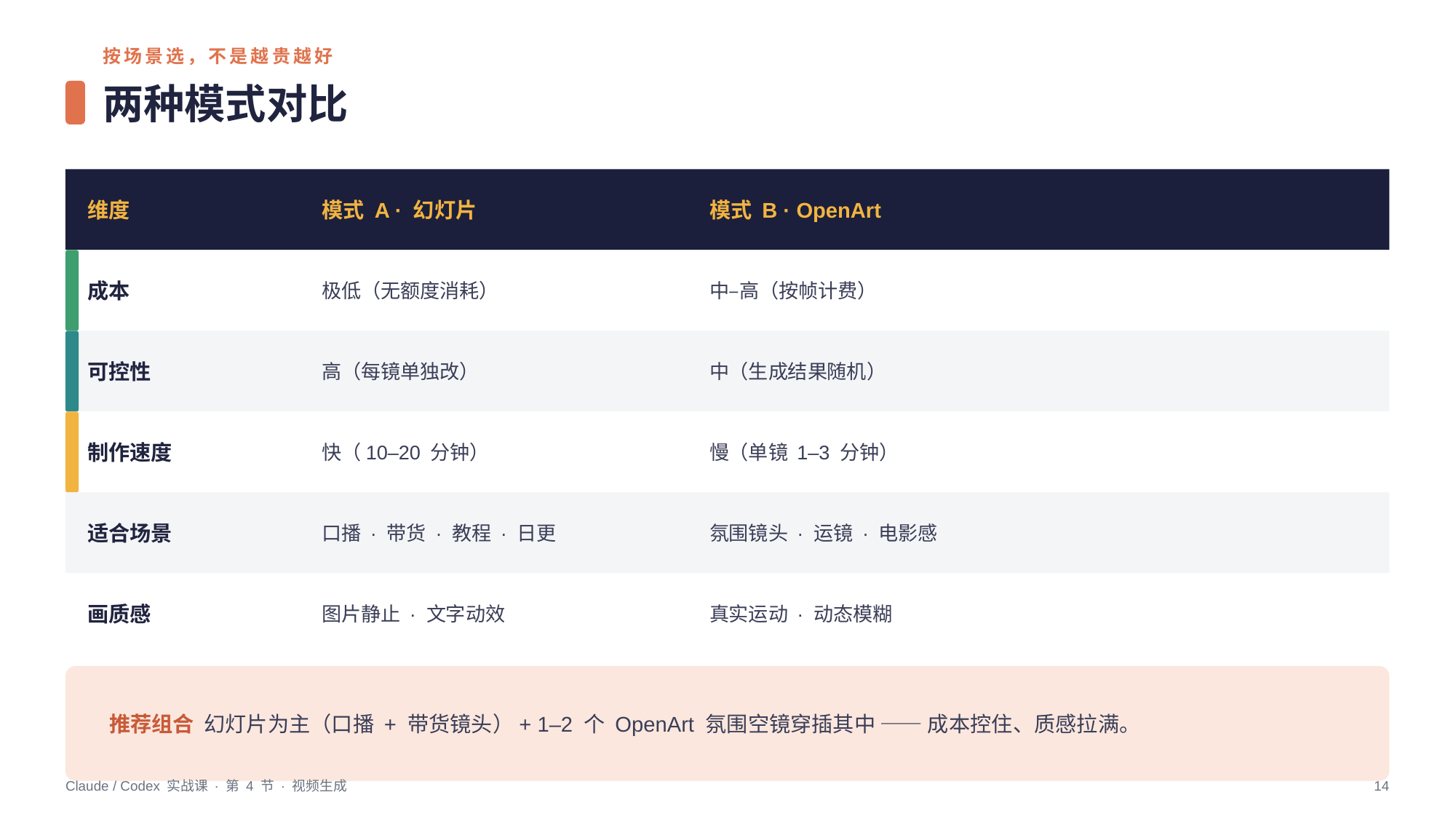

按场景选，不是越贵越好
两种模式对比

维度
模式 A · 幻灯片
模式 B · OpenArt

成本
极低（无额度消耗）
中–高（按帧计费）

可控性
高（每镜单独改）
中（生成结果随机）

制作速度
快（10–20 分钟）
慢（单镜 1–3 分钟）

适合场景
口播 · 带货 · 教程 · 日更
氛围镜头 · 运镜 · 电影感

画质感
图片静止 · 文字动效
真实运动 · 动态模糊

推荐组合  幻灯片为主（口播 + 带货镜头）+ 1–2 个 OpenArt 氛围空镜穿插其中 —— 成本控住、质感拉满。
Claude / Codex 实战课 · 第 4 节 · 视频生成
14